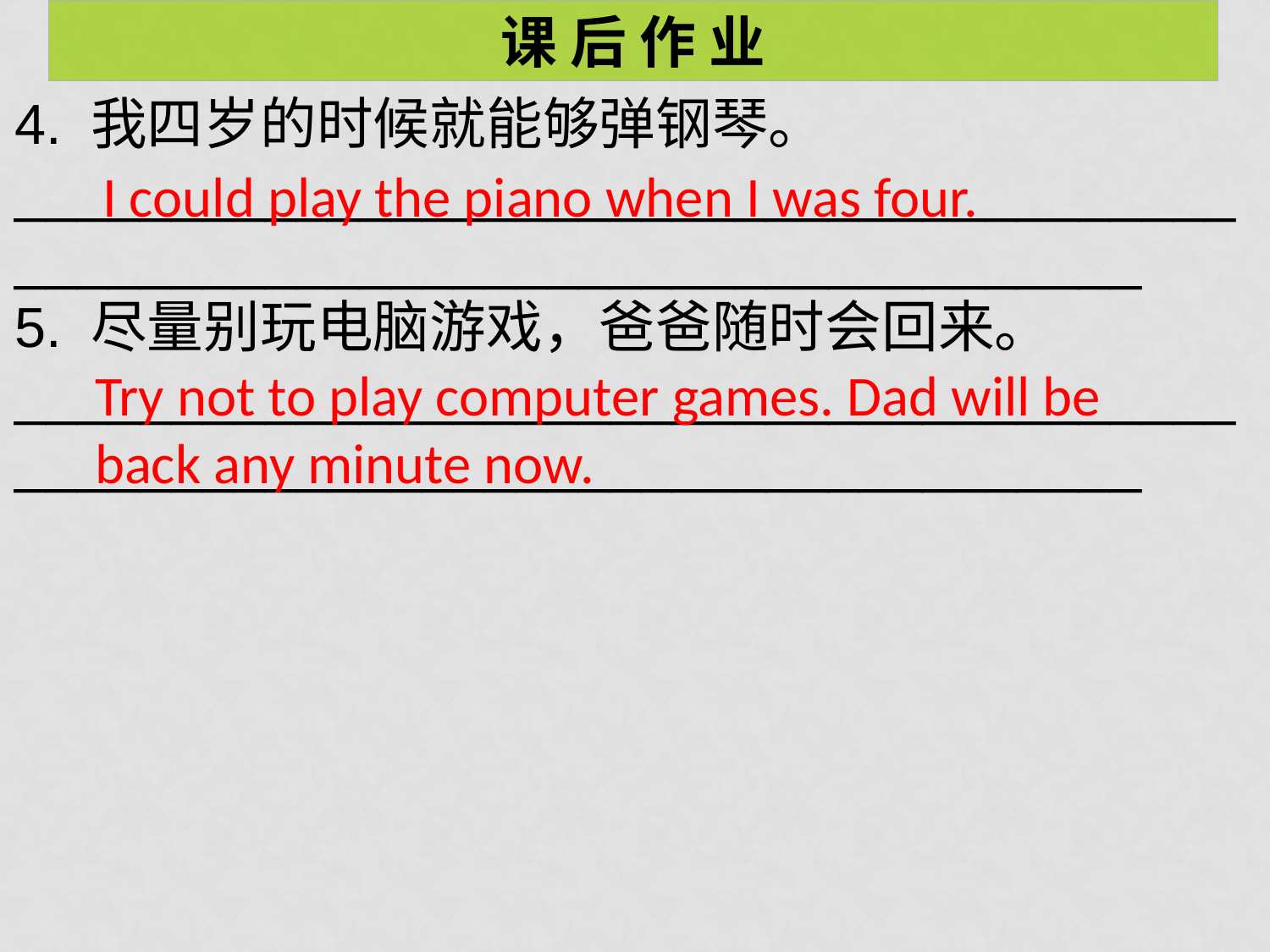

课 后 作 业
4. 我四岁的时候就能够弹钢琴。
___________________________________________________________________________
5. 尽量别玩电脑游戏，爸爸随时会回来。
___________________________________________________________________________
I could play the piano when I was four.
Try not to play computer games. Dad will be back any minute now.